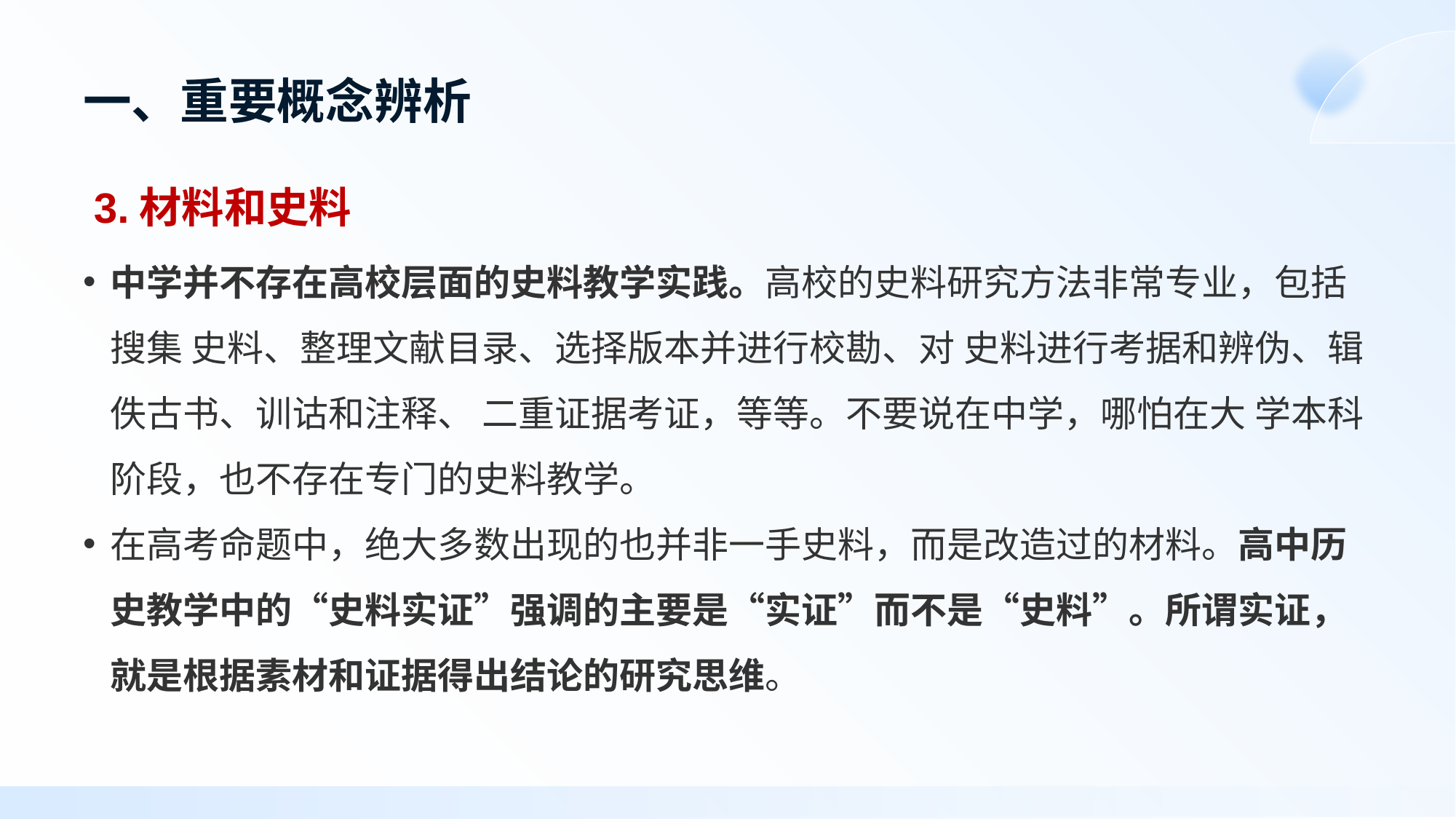

# 一、重要概念辨析
3.材料和史料
中学并不存在高校层面的史料教学实践。高校的史料研究方法非常专业，包括搜集 史料、整理文献目录、选择版本并进行校勘、对 史料进行考据和辨伪、辑佚古书、训诂和注释、 二重证据考证，等等。不要说在中学，哪怕在大 学本科阶段，也不存在专门的史料教学。
在高考命题中，绝大多数出现的也并非一手史料，而是改造过的材料。高中历史教学中的“史料实证”强调的主要是“实证”而不是“史料”。所谓实证，就是根据素材和证据得出结论的研究思维。